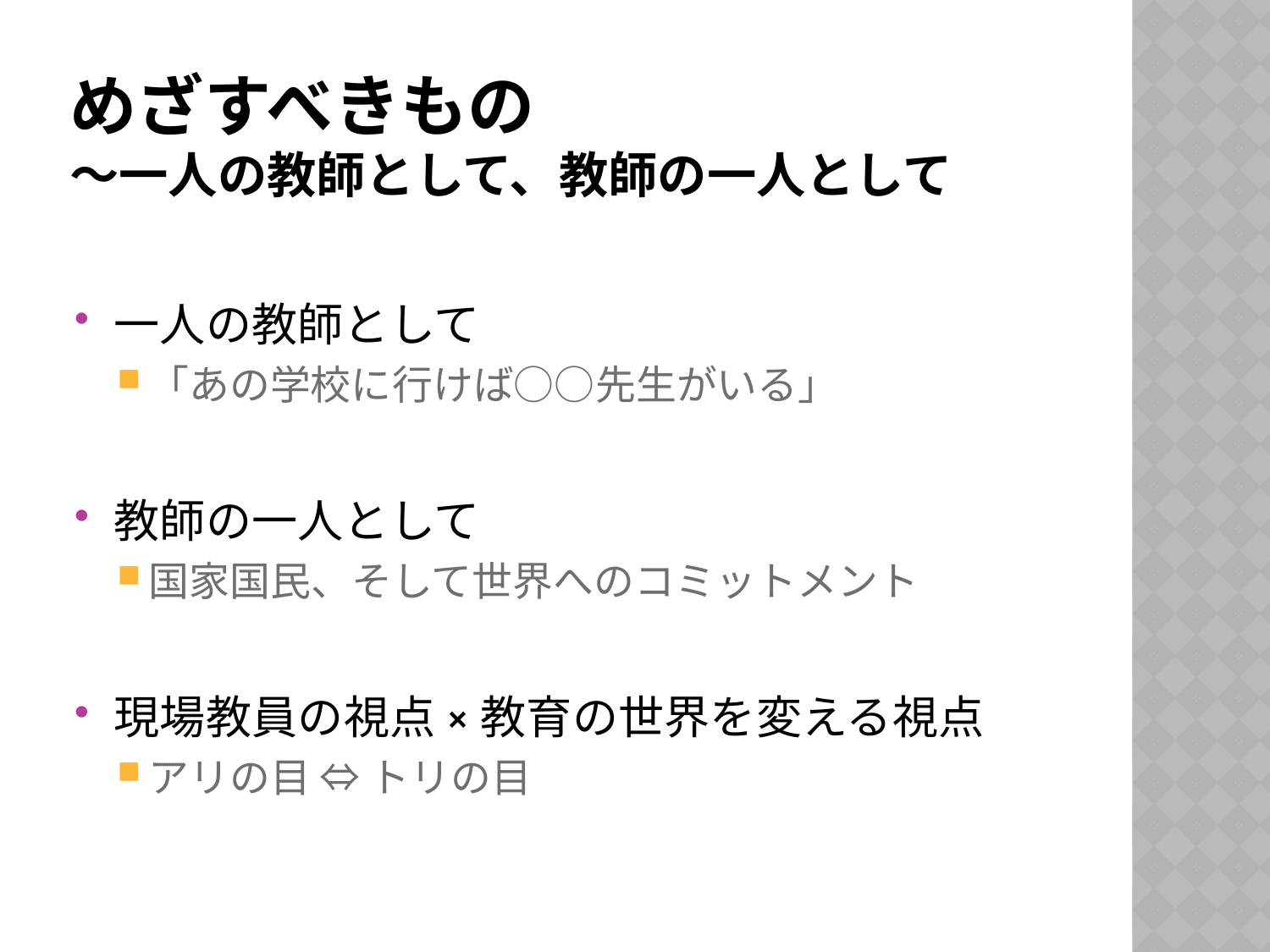

# めざすべきもの ～一人の教師として、教師の一人として

一人の教師として
「あの学校に行けば○○先生がいる」

教師の一人として
国家国民、そして世界へのコミットメント

現場教員の視点×教育の世界を変える視点
アリの目 ⇔ トリの目